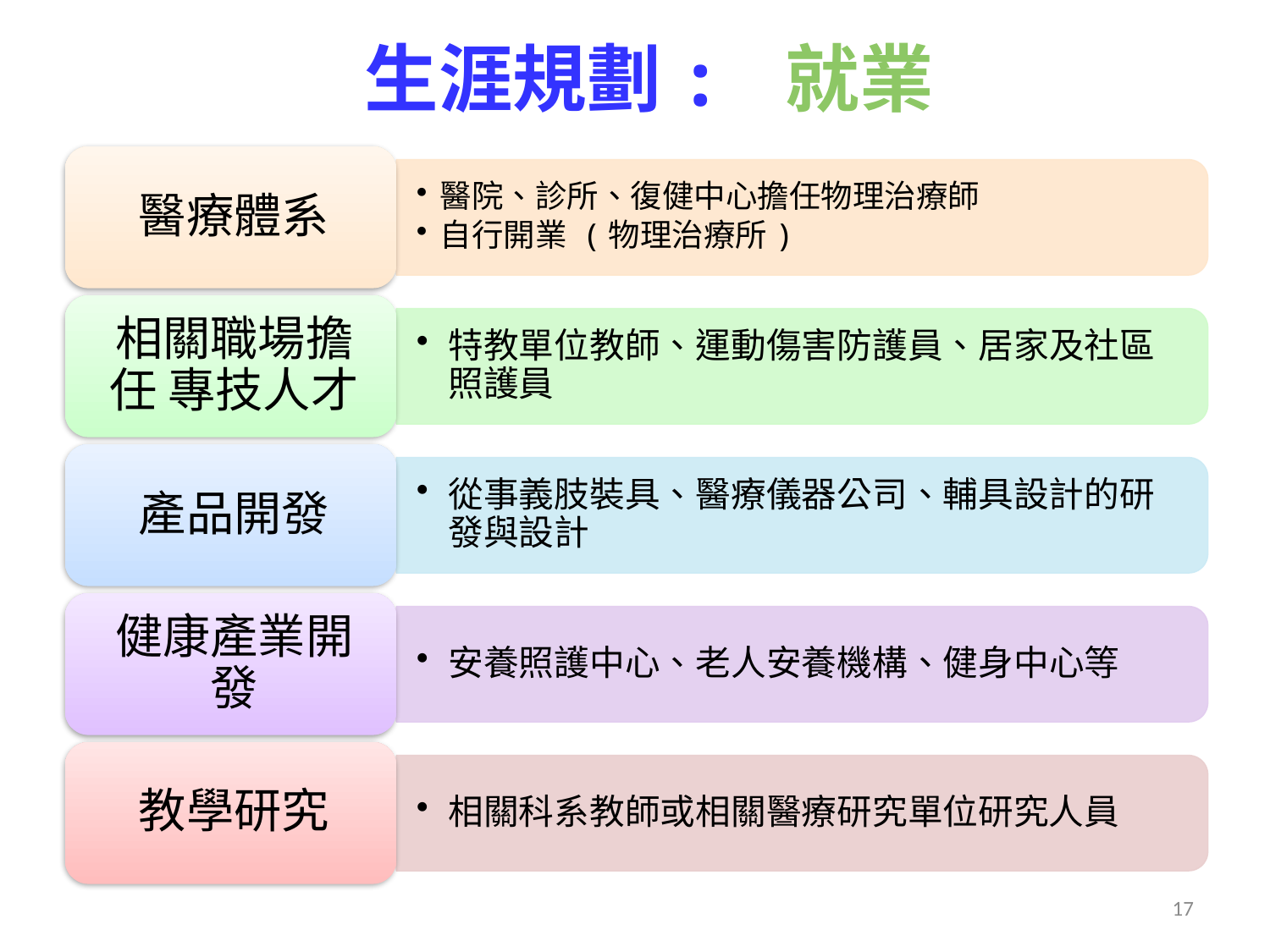

# 生涯規劃: 就業
醫院、診所、復健中心擔任物理治療師
自行開業 (物理治療所)
醫療體系
特教單位教師、運動傷害防護員、居家及社區照護員
相關職場擔任 專技人才
從事義肢裝具、醫療儀器公司、輔具設計的研發與設計
產品開發
安養照護中心、老人安養機構、健身中心等
健康產業開發
相關科系教師或相關醫療研究單位研究人員
教學研究
17